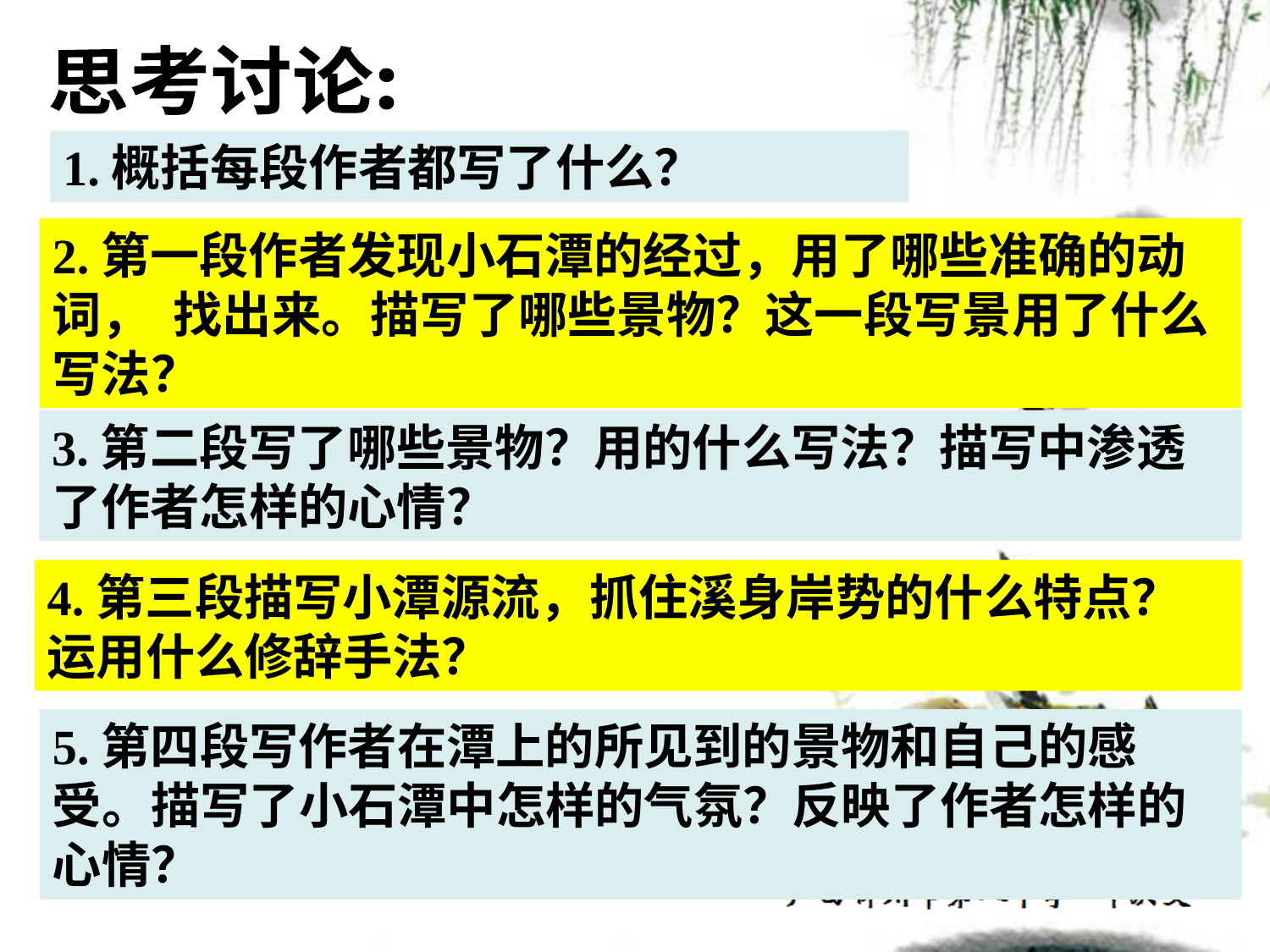

思考讨论:
1.概括每段作者都写了什么？
2.第一段作者发现小石潭的经过，用了哪些准确的动词，  找出来。描写了哪些景物？这一段写景用了什么写法？
3.第二段写了哪些景物？用的什么写法？描写中渗透了作者怎样的心情？
4.第三段描写小潭源流，抓住溪身岸势的什么特点？运用什么修辞手法？
5.第四段写作者在潭上的所见到的景物和自己的感受。描写了小石潭中怎样的气氛？反映了作者怎样的心情？